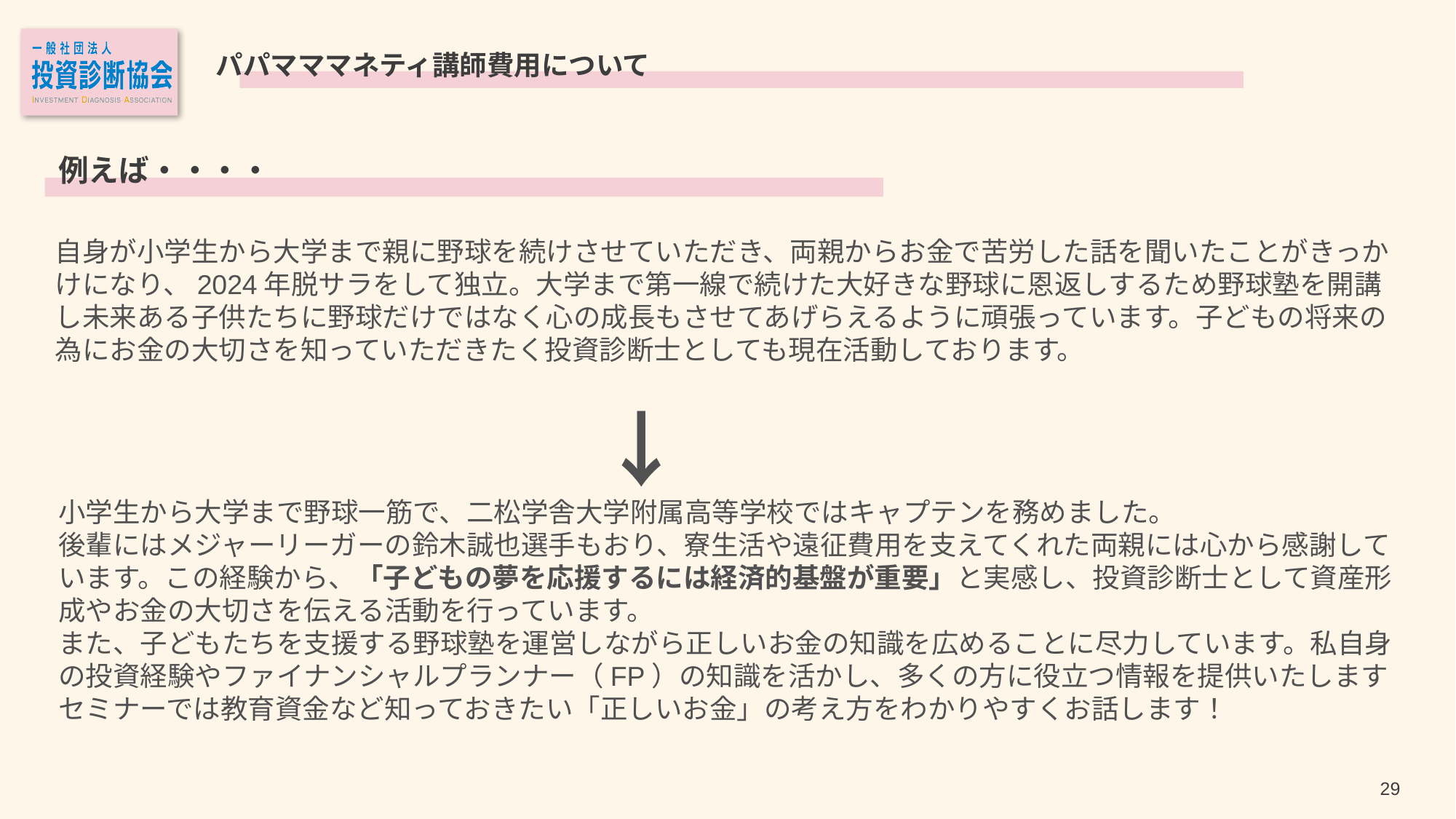

パパマママネティ講師費用について

例えば・・・・

自身が小学生から大学まで親に野球を続けさせていただき、両親からお金で苦労した話を聞いたことがきっかけになり、2024年脱サラをして独立。大学まで第一線で続けた大好きな野球に恩返しするため野球塾を開講し未来ある子供たちに野球だけではなく心の成長もさせてあげらえるように頑張っています。子どもの将来の為にお金の大切さを知っていただきたく投資診断士としても現在活動しております。

　　　　　　　　　　　　　　　　　　　　↓
小学生から大学まで野球一筋で、二松学舎大学附属高等学校ではキャプテンを務めました。
後輩にはメジャーリーガーの鈴木誠也選手もおり、寮生活や遠征費用を支えてくれた両親には心から感謝しています。この経験から、「子どもの夢を応援するには経済的基盤が重要」と実感し、投資診断士として資産形成やお金の大切さを伝える活動を行っています。
また、子どもたちを支援する野球塾を運営しながら正しいお金の知識を広めることに尽力しています。私自身の投資経験やファイナンシャルプランナー（FP）の知識を活かし、多くの方に役立つ情報を提供いたします
セミナーでは教育資金など知っておきたい「正しいお金」の考え方をわかりやすくお話します！
29